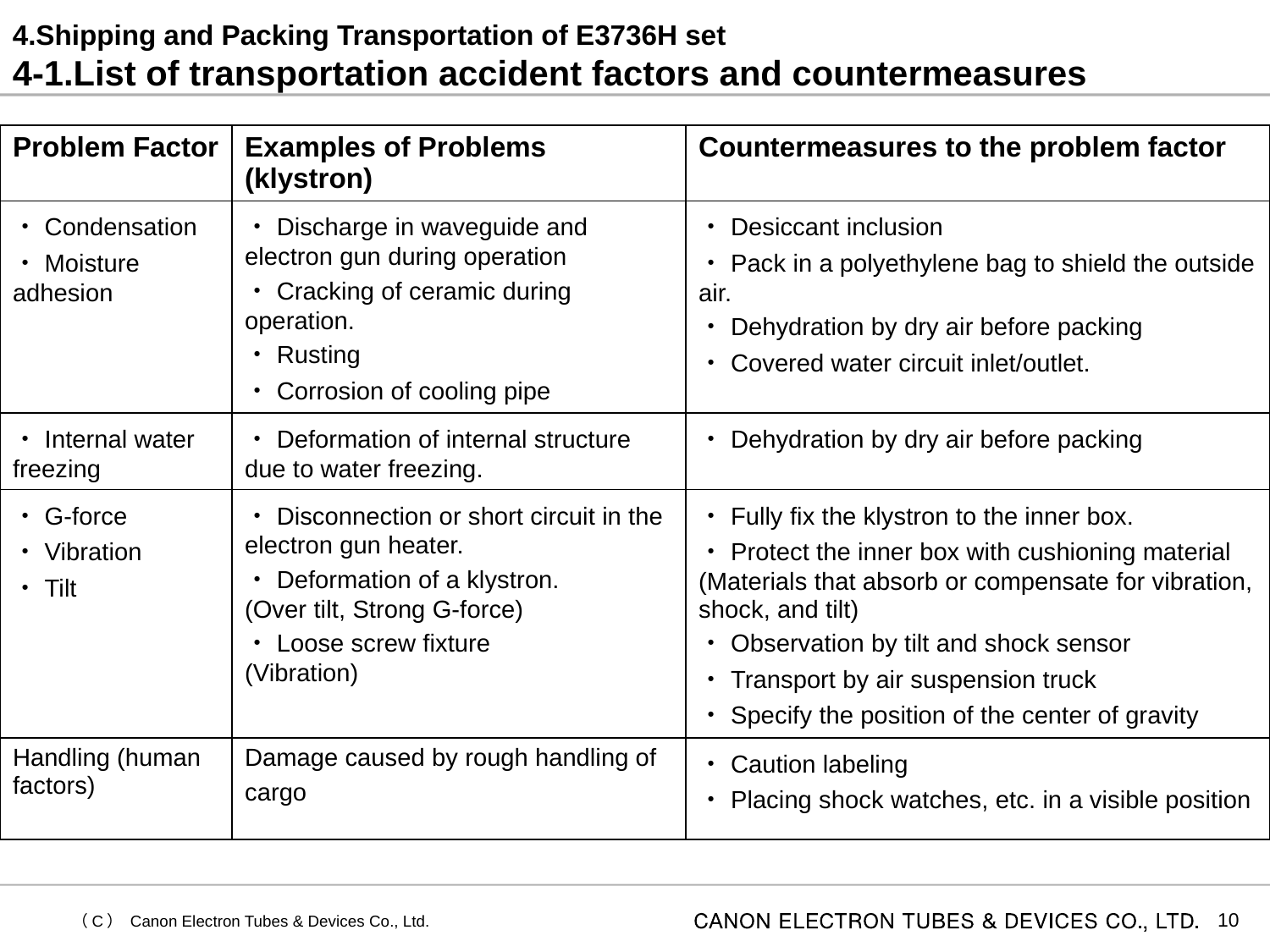

4.Shipping and Packing Transportation of E3736H set
4-1.List of transportation accident factors and countermeasures
| Problem Factor | Examples of Problems (klystron) | Countermeasures to the problem factor |
| --- | --- | --- |
| ・Condensation ・Moisture adhesion | ・Discharge in waveguide and　electron gun during operation ・Cracking of ceramic during operation. ・Rusting ・Corrosion of cooling pipe | ・Desiccant inclusion ・Pack in a polyethylene bag to shield the outside air. ・Dehydration by dry air before packing ・Covered water circuit inlet/outlet. |
| ・Internal water freezing | ・Deformation of internal structure due to water freezing. | ・Dehydration by dry air before packing |
| ・G-force ・Vibration ・Tilt | ・Disconnection or short circuit in the electron gun heater. ・Deformation of a klystron. (Over tilt, Strong G-force) ・Loose screw fixture (Vibration) | ・Fully fix the klystron to the inner box. ・Protect the inner box with cushioning material (Materials that absorb or compensate for vibration, shock, and tilt) ・Observation by tilt and shock sensor ・Transport by air suspension truck ・Specify the position of the center of gravity |
| Handling (human factors) | Damage caused by rough handling of cargo | ・Caution labeling ・Placing shock watches, etc. in a visible position |